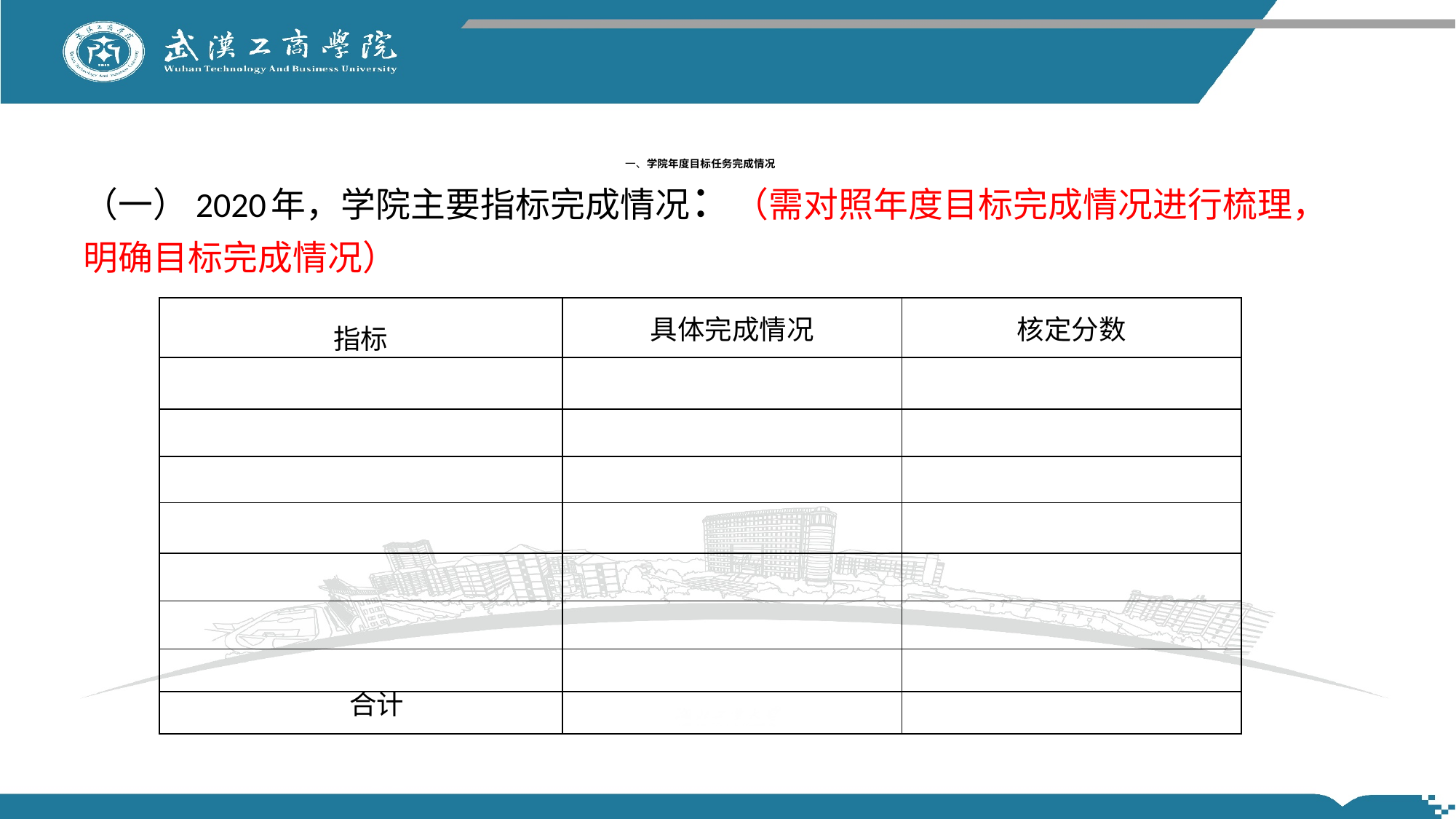

一、学院年度目标任务完成情况
（一）2020年，学院主要指标完成情况：（需对照年度目标完成情况进行梳理，明确目标完成情况）

| 指标 | 具体完成情况 | 核定分数 |
| --- | --- | --- |
|  |  |  |
|  |  |  |
|  |  |  |
|  |  |  |
|  |  |  |
|  |  |  |
|  |  |  |
| 合计 |  |  |